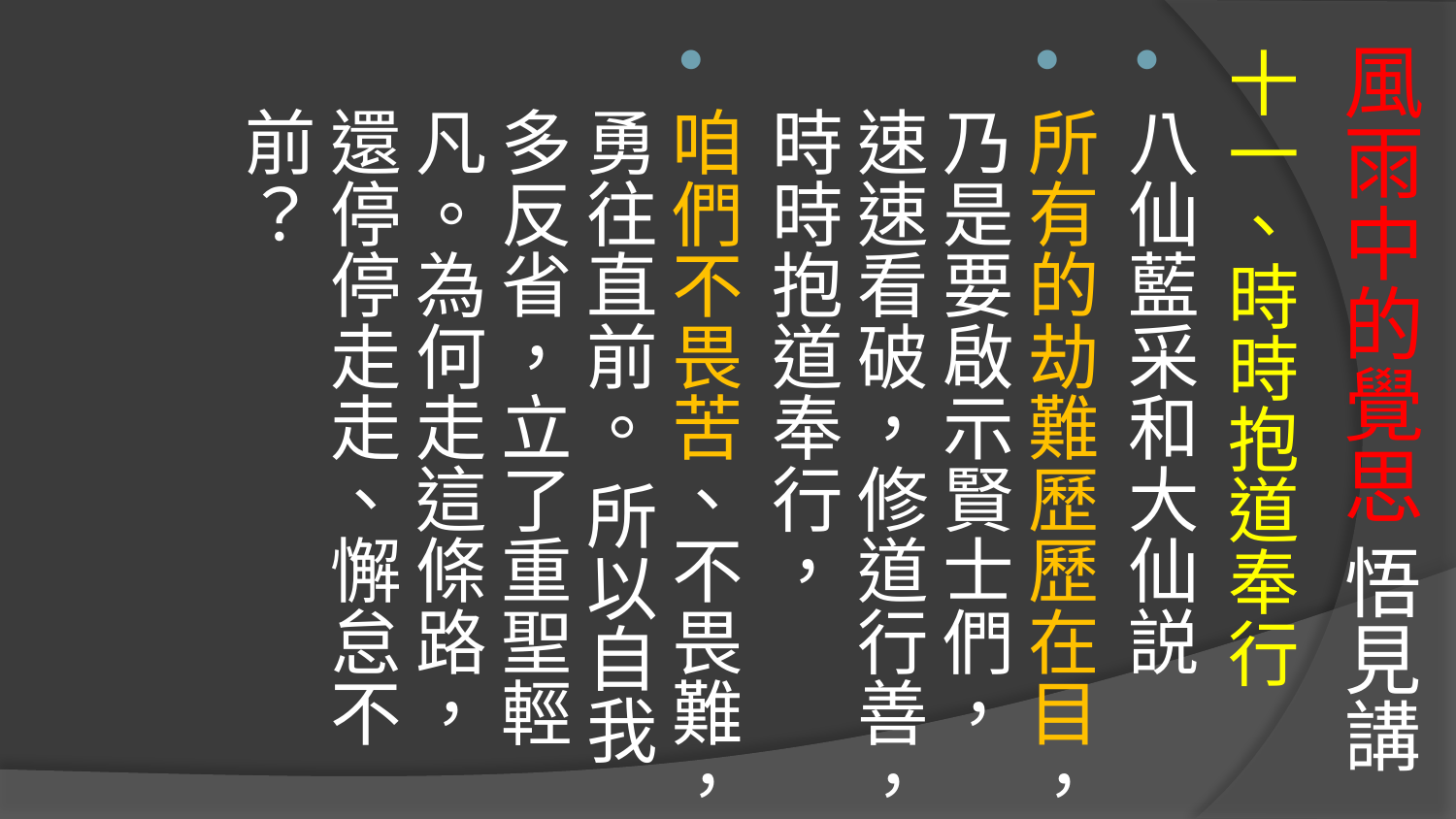

# 風雨中的覺思 悟見講
十一、時時抱道奉行
八仙藍采和大仙説
所有的劫難歷歷在目，乃是要啟示賢士們，速速看破，修道行善，時時抱道奉行，
咱們不畏苦、不畏難，勇往直前。 所以自我多反省，立了重聖輕凡。為何走這條路，還停停走走、懈怠不前？